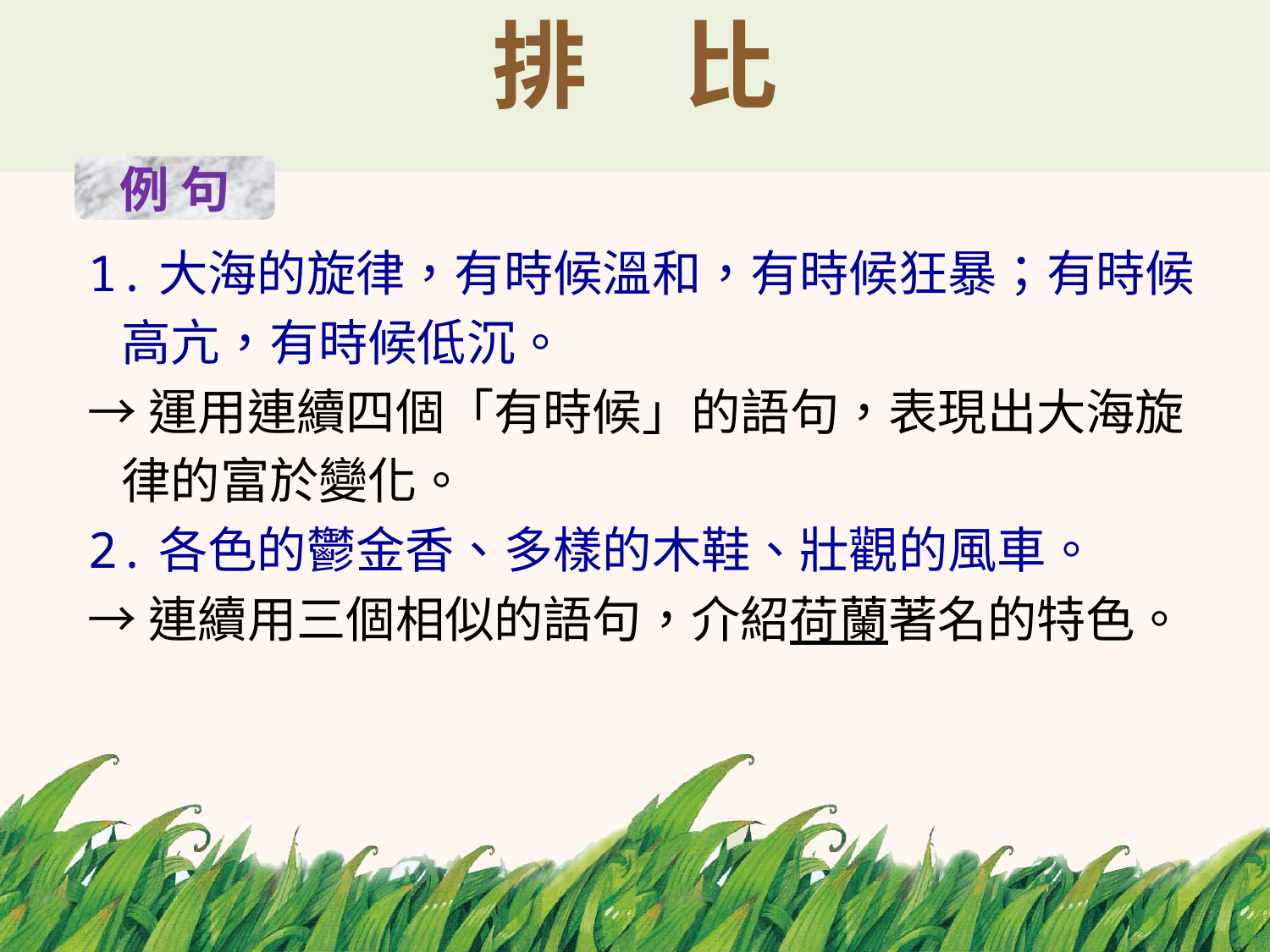

# 排　比
例 句
1.大海的旋律，有時候溫和，有時候狂暴；有時候
  高亢，有時候低沉。
→運用連續四個「有時候」的語句，表現出大海旋
  律的富於變化。
2.各色的鬱金香、多樣的木鞋、壯觀的風車。
→連續用三個相似的語句，介紹荷蘭著名的特色。